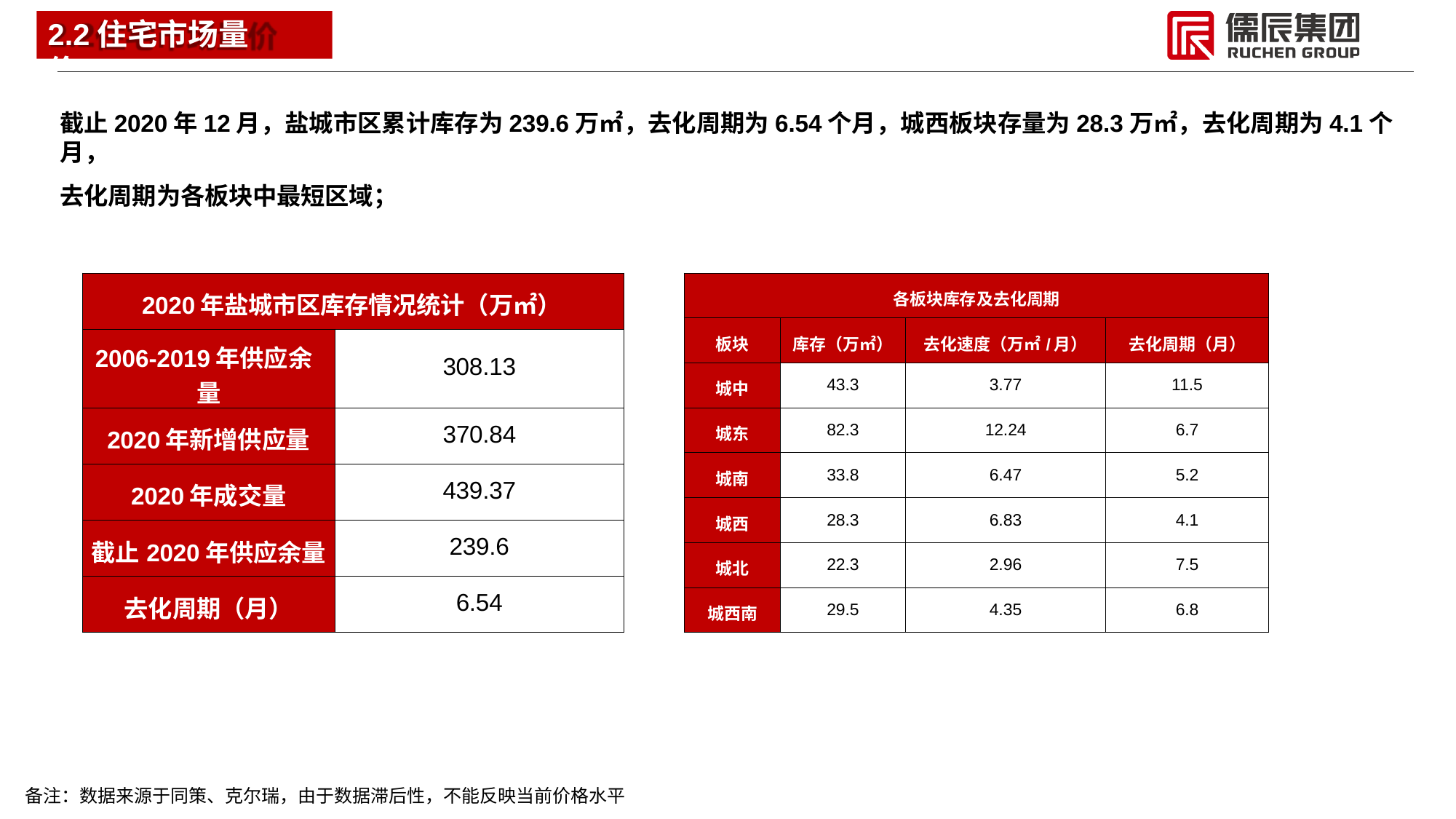

# 2.2住宅市场量价

截止2020年12月，盐城市区累计库存为239.6万㎡，去化周期为6.54个月，城西板块存量为28.3万㎡，去化周期为4.1个月，
去化周期为各板块中最短区域；
| 2020年盐城市区库存情况统计（万㎡） |  |
| --- | --- |
| 2006-2019年供应余 量 | 308.13 |
| 2020年新增供应量 | 370.84 |
| 2020年成交量 | 439.37 |
| 截止2020年供应余量 | 239.6 |
| 去化周期（月） | 6.54 |
| 各板块库存及去化周期 |  |  |  |
| --- | --- | --- | --- |
| 板块 | 库存（万㎡） | 去化速度（万㎡/月） | 去化周期（月） |
| 城中 | 43.3 | 3.77 | 11.5 |
| 城东 | 82.3 | 12.24 | 6.7 |
| 城南 | 33.8 | 6.47 | 5.2 |
| 城西 | 28.3 | 6.83 | 4.1 |
| 城北 | 22.3 | 2.96 | 7.5 |
| 城西南 | 29.5 | 4.35 | 6.8 |
备注：数据来源于同策、克尔瑞，由于数据滞后性，不能反映当前价格水平